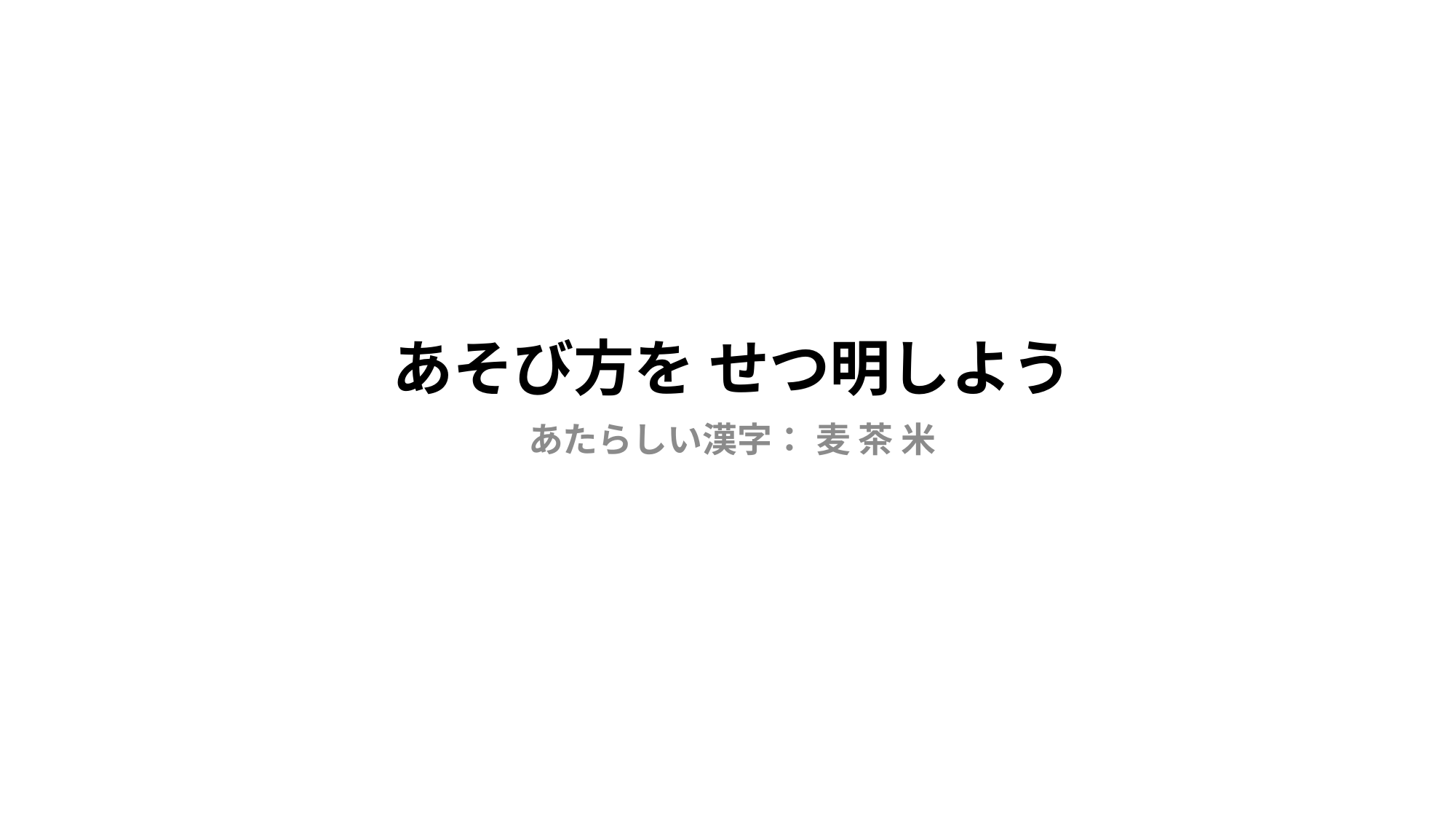

# あそび方を せつ明しよう
あたらしい漢字： 麦 茶 米